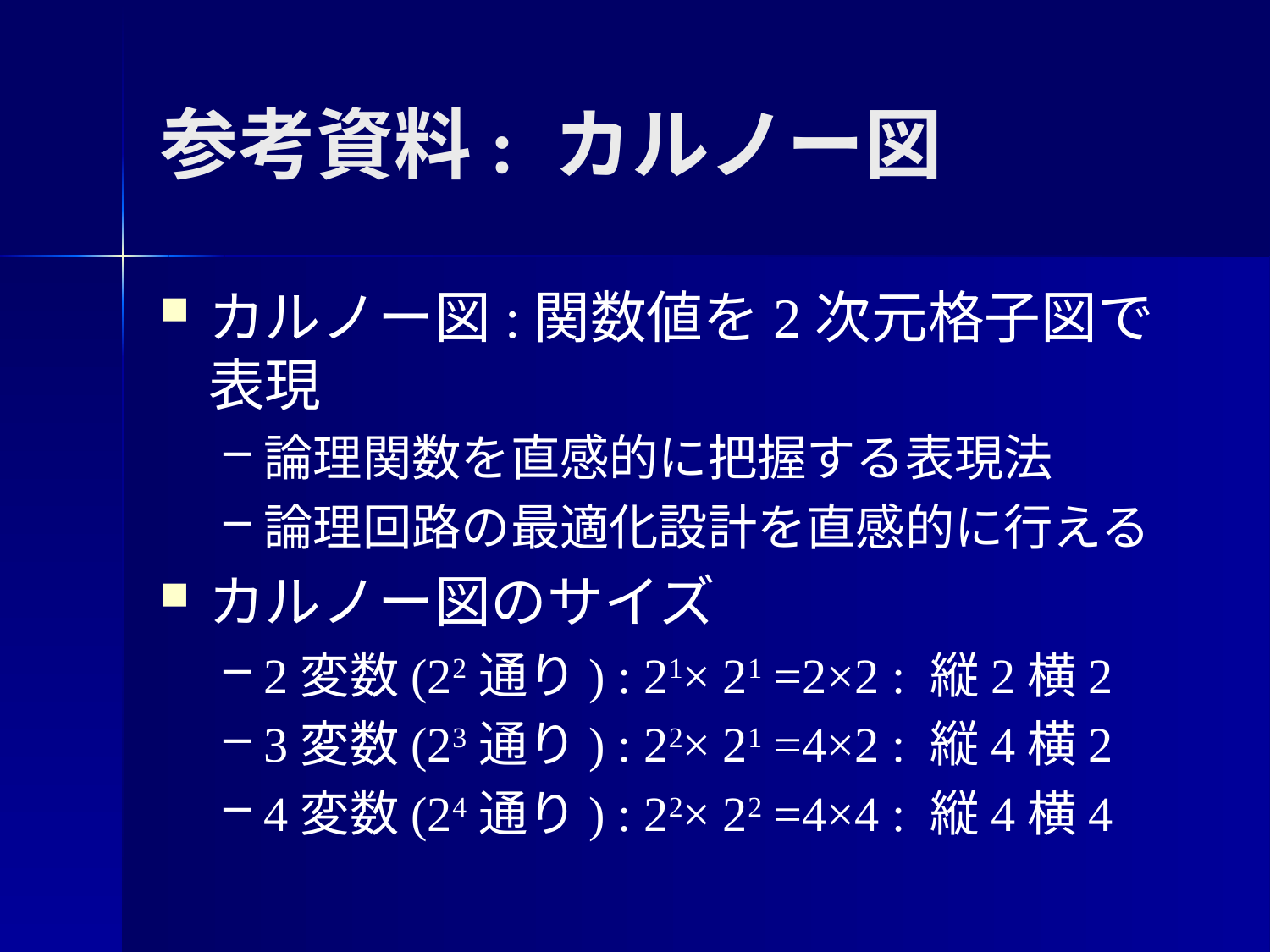

# 参考資料: カルノー図
カルノー図:関数値を2次元格子図で表現
論理関数を直感的に把握する表現法
論理回路の最適化設計を直感的に行える
カルノー図のサイズ
2変数(22通り) : 21× 21 =2×2 : 縦2横2
3変数(23通り) : 22× 21 =4×2 : 縦4横2
4変数(24通り) : 22× 22 =4×4 : 縦4横4